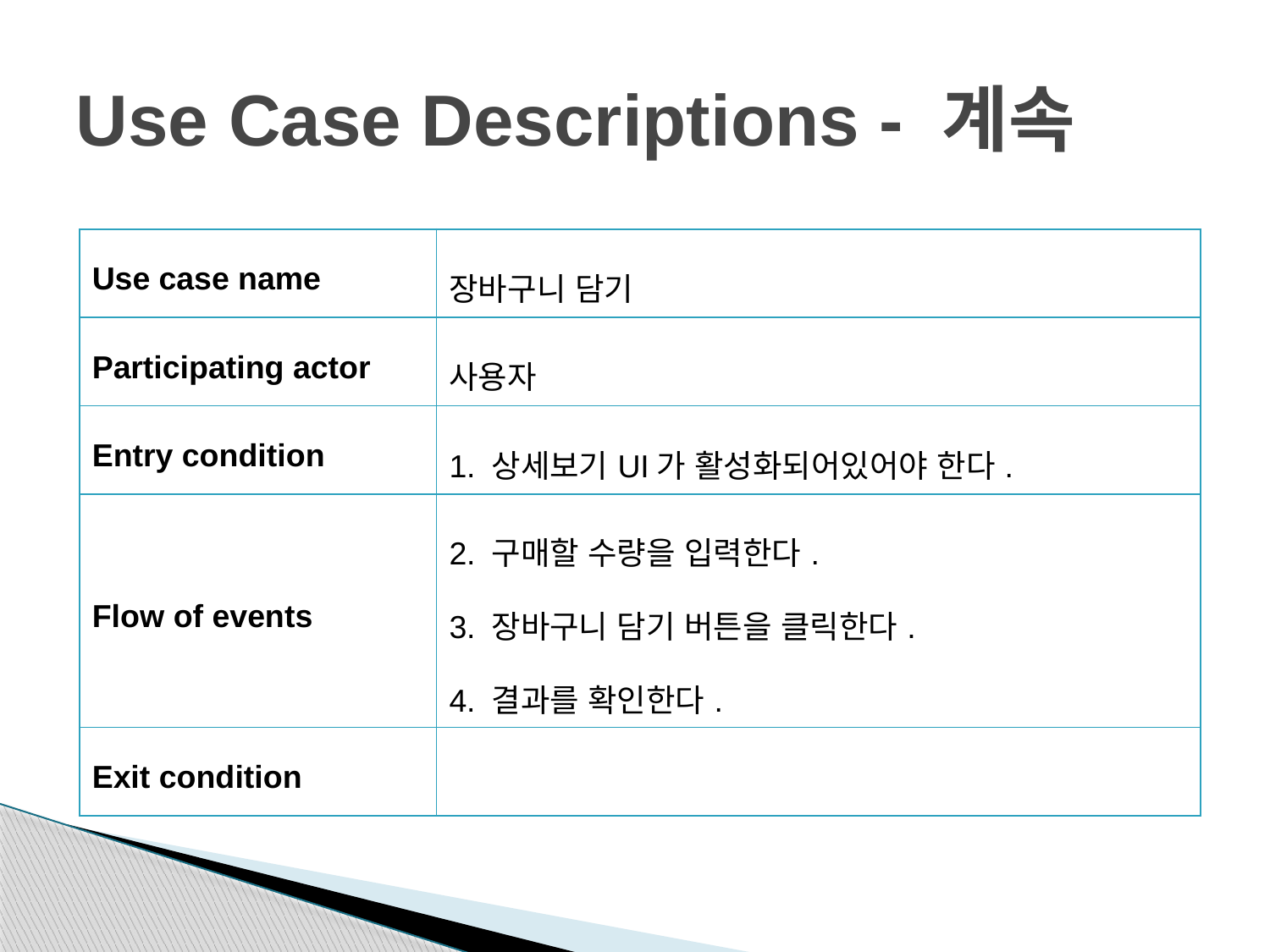

# Use Case Descriptions - 계속
| Use case name | 장바구니 담기 |
| --- | --- |
| Participating actor | 사용자 |
| Entry condition | 1. 상세보기UI가 활성화되어있어야 한다. |
| Flow of events | 2. 구매할 수량을 입력한다. 3. 장바구니 담기 버튼을 클릭한다. 4. 결과를 확인한다. |
| Exit condition |  |